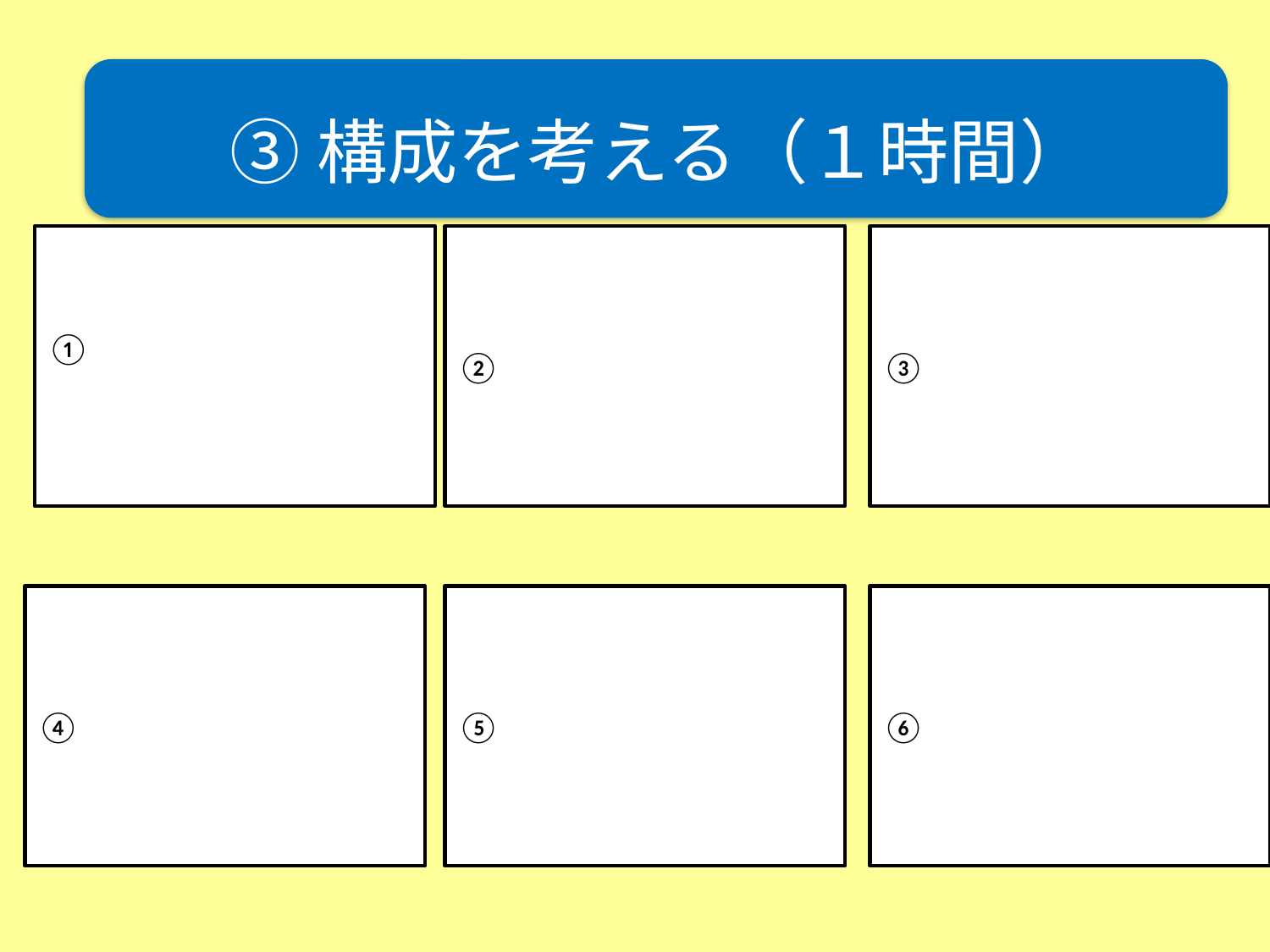

#

③構成を考える（１時間）
①
②
③
④
⑤
⑥